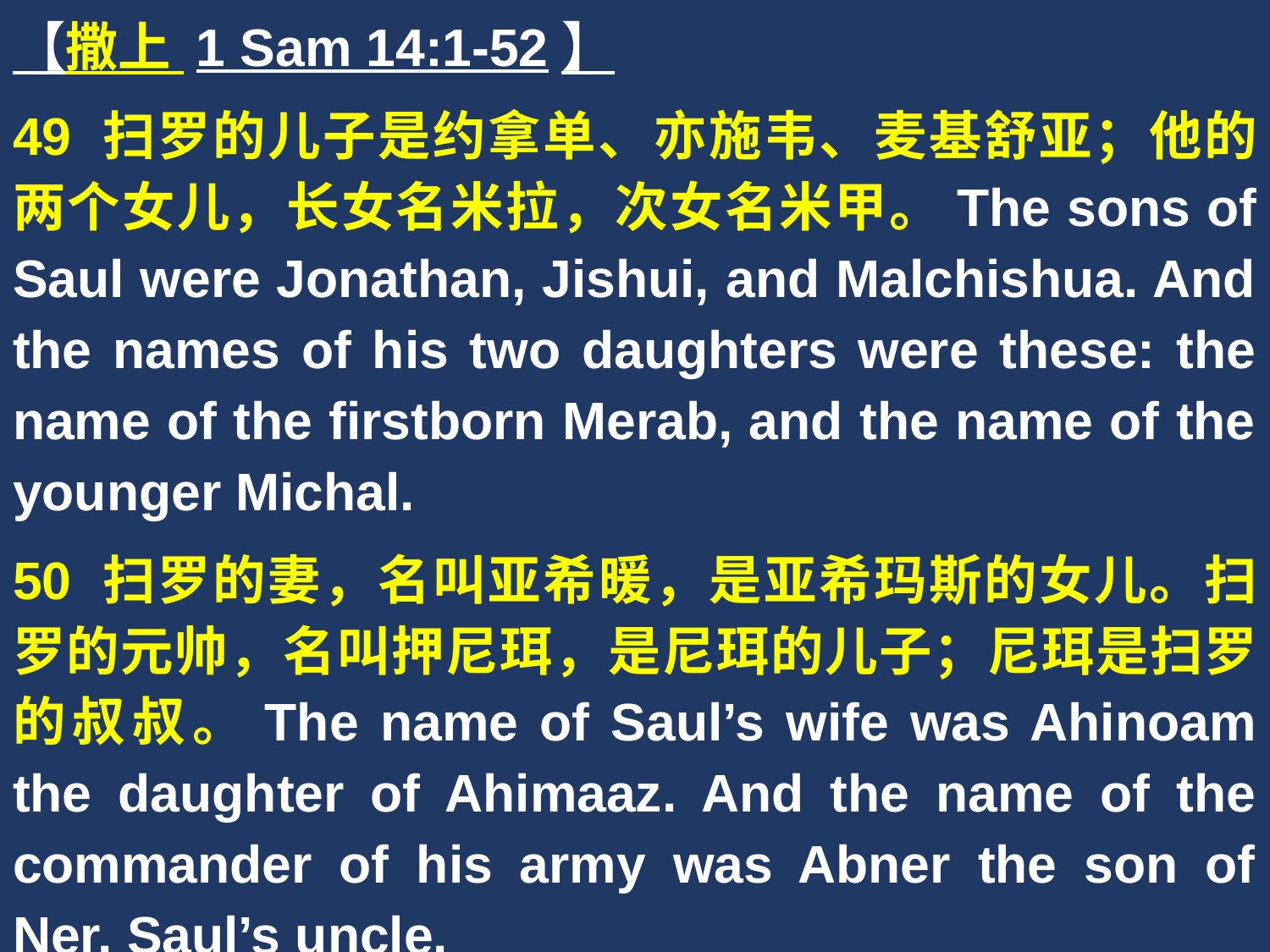

【撒上 1 Sam 14:1-52】
49 扫罗的儿子是约拿单、亦施韦、麦基舒亚；他的两个女儿，长女名米拉，次女名米甲。The sons of Saul were Jonathan, Jishui, and Malchishua. And the names of his two daughters were these: the name of the firstborn Merab, and the name of the younger Michal.
50 扫罗的妻，名叫亚希暖，是亚希玛斯的女儿。扫罗的元帅，名叫押尼珥，是尼珥的儿子；尼珥是扫罗的叔叔。The name of Saul’s wife was Ahinoam the daughter of Ahimaaz. And the name of the commander of his army was Abner the son of Ner, Saul’s uncle.